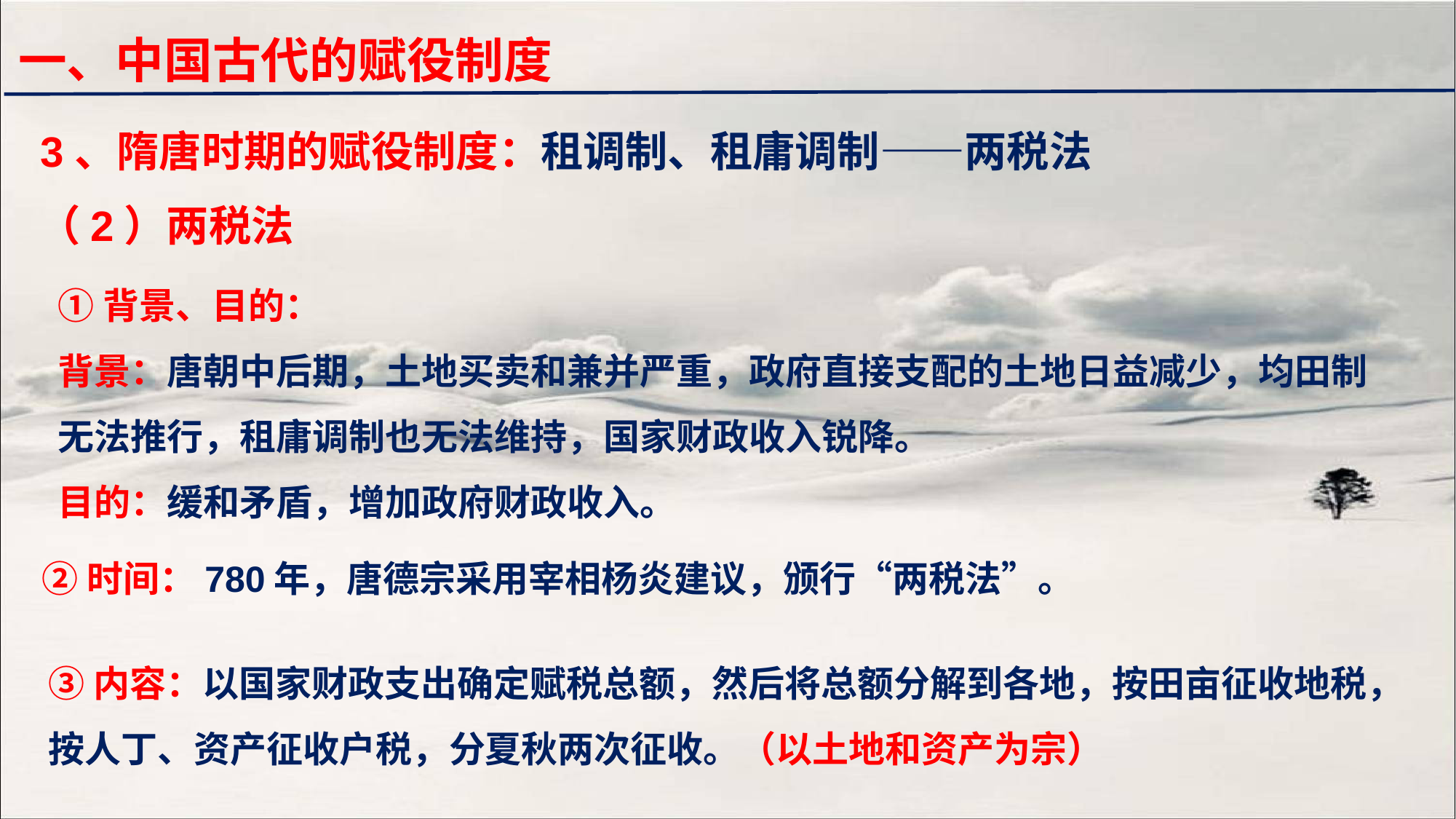

一、中国古代的赋役制度
3、隋唐时期的赋役制度：租调制、租庸调制——两税法
（2）两税法
①背景、目的：
背景：唐朝中后期，土地买卖和兼并严重，政府直接支配的土地日益减少，均田制无法推行，租庸调制也无法维持，国家财政收入锐降。
目的：缓和矛盾，增加政府财政收入。
②时间：780年，唐德宗采用宰相杨炎建议，颁行“两税法”。
③内容：以国家财政支出确定赋税总额，然后将总额分解到各地，按田亩征收地税，按人丁、资产征收户税，分夏秋两次征收。（以土地和资产为宗）